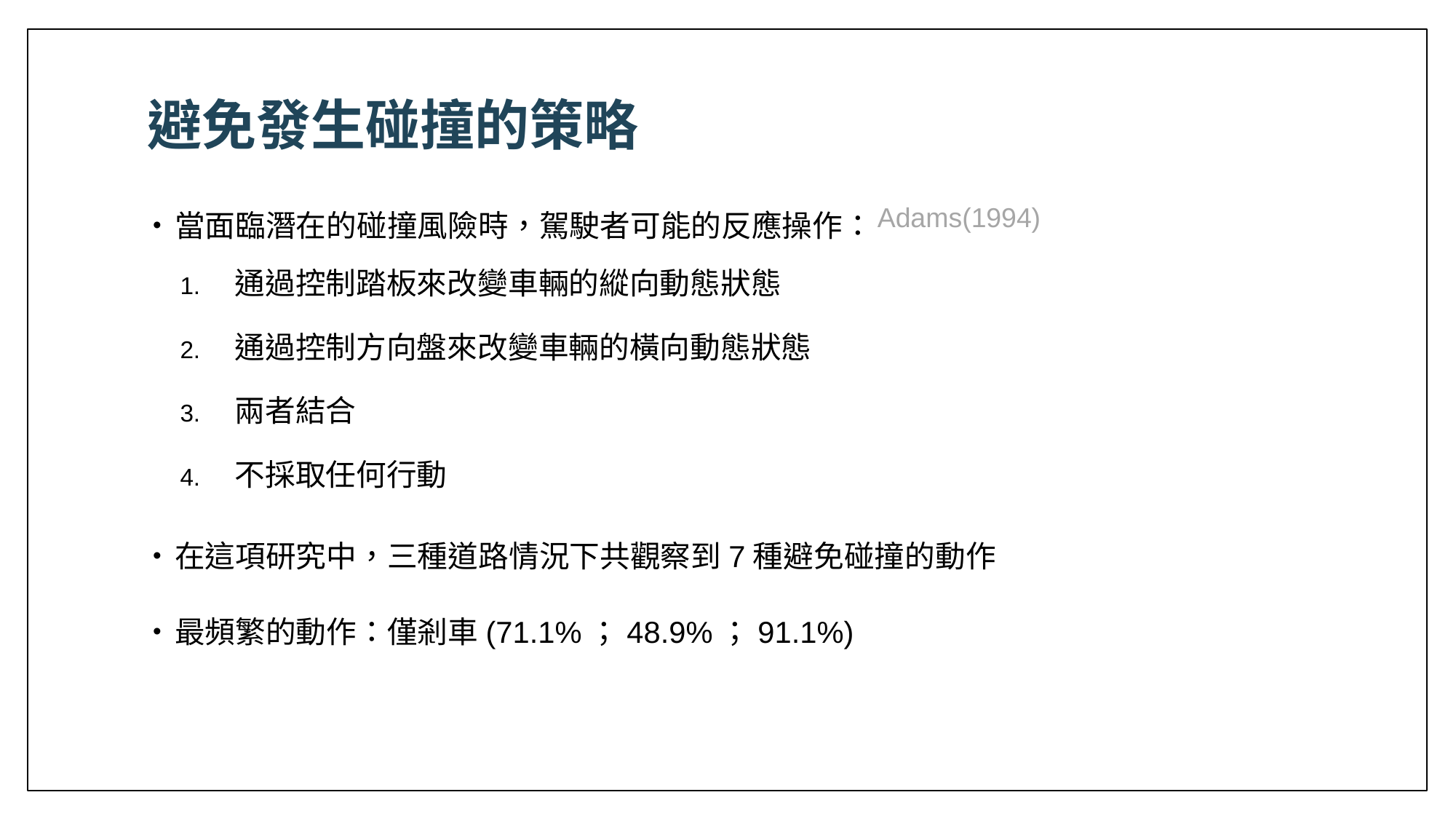

# 避免發生碰撞的策略
當面臨潛在的碰撞風險時，駕駛者可能的反應操作：
通過控制踏板來改變車輛的縱向動態狀態
通過控制方向盤來改變車輛的橫向動態狀態
兩者結合
不採取任何行動
在這項研究中，三種道路情況下共觀察到7種避免碰撞的動作
最頻繁的動作：僅剎車(71.1%；48.9%；91.1%)
Adams(1994)